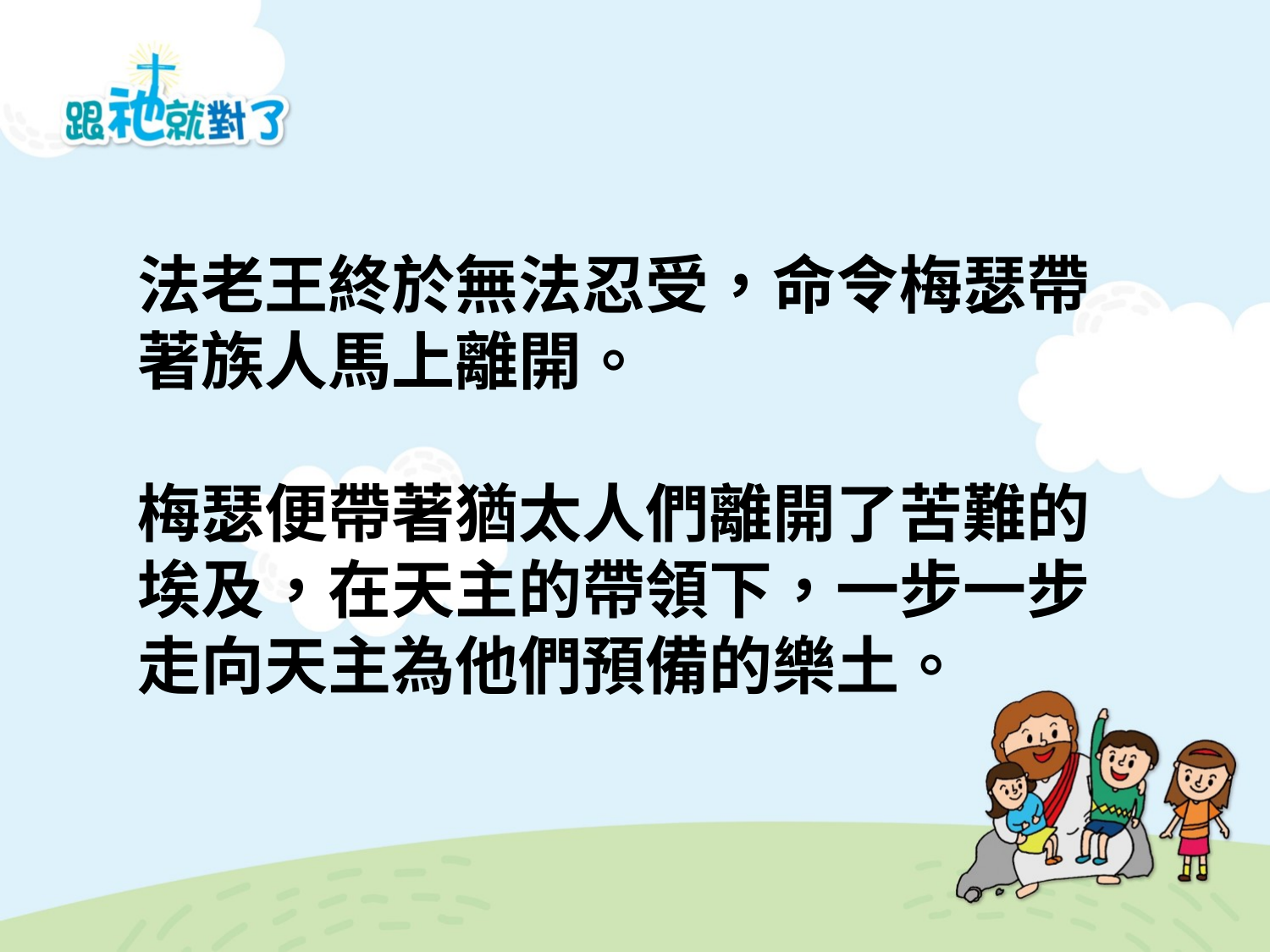

法老王終於無法忍受，命令梅瑟帶著族人馬上離開。

梅瑟便帶著猶太人們離開了苦難的埃及，在天主的帶領下，一步一步走向天主為他們預備的樂土。